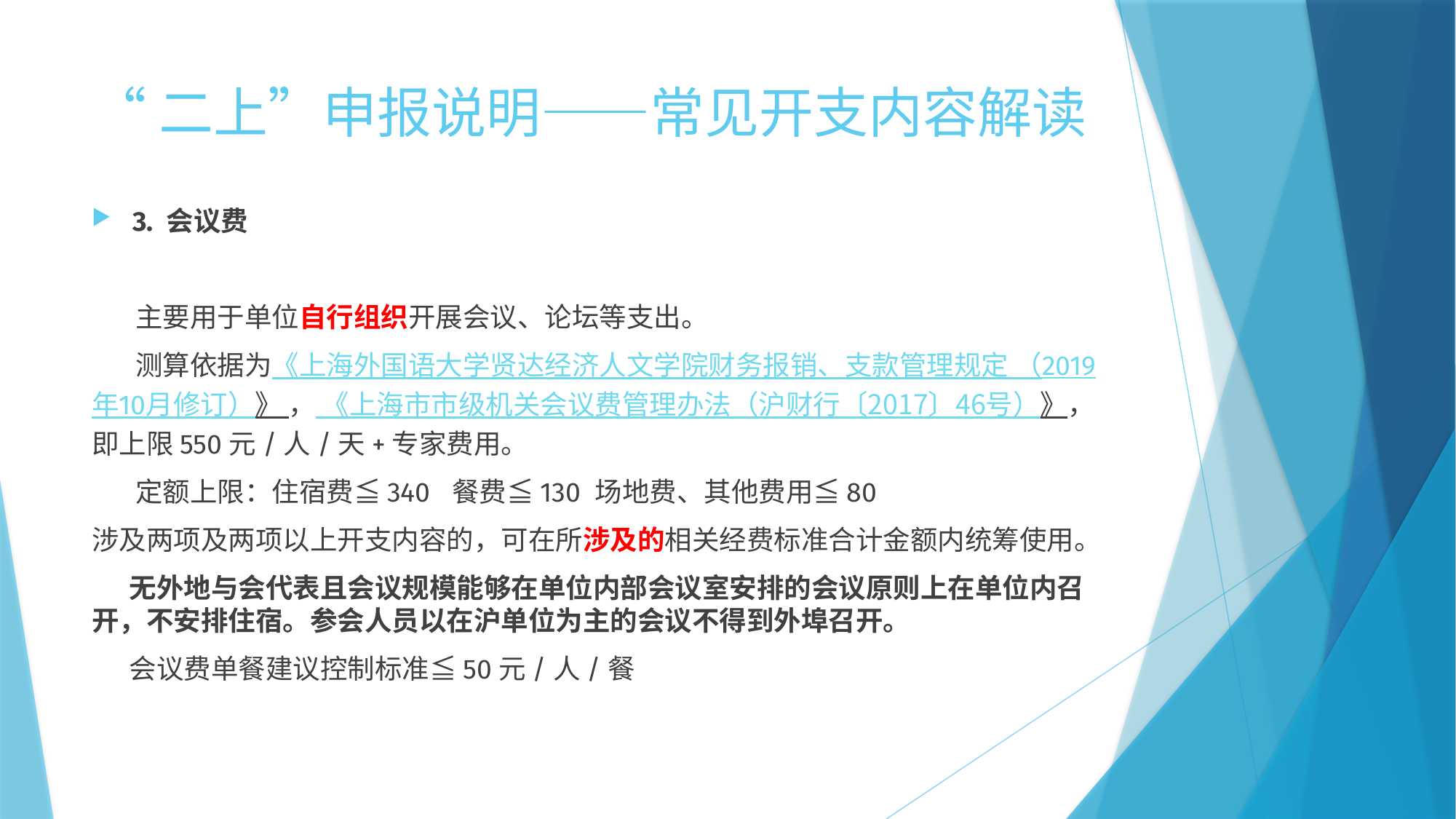

# “二上”申报说明——常见开支内容解读
3. 会议费

      主要用于单位自行组织开展会议、论坛等支出。
      测算依据为《上海外国语大学贤达经济人文学院财务报销、支款管理规定 （2019年10月修订）》 ， 《上海市市级机关会议费管理办法（沪财行〔2017〕46号）》，即上限550元/人/天+专家费用。
      定额上限：住宿费≦340  餐费≦130 场地费、其他费用≦80
涉及两项及两项以上开支内容的，可在所涉及的相关经费标准合计金额内统筹使用。
     无外地与会代表且会议规模能够在单位内部会议室安排的会议原则上在单位内召开，不安排住宿。参会人员以在沪单位为主的会议不得到外埠召开。
     会议费单餐建议控制标准≦50元/人/餐